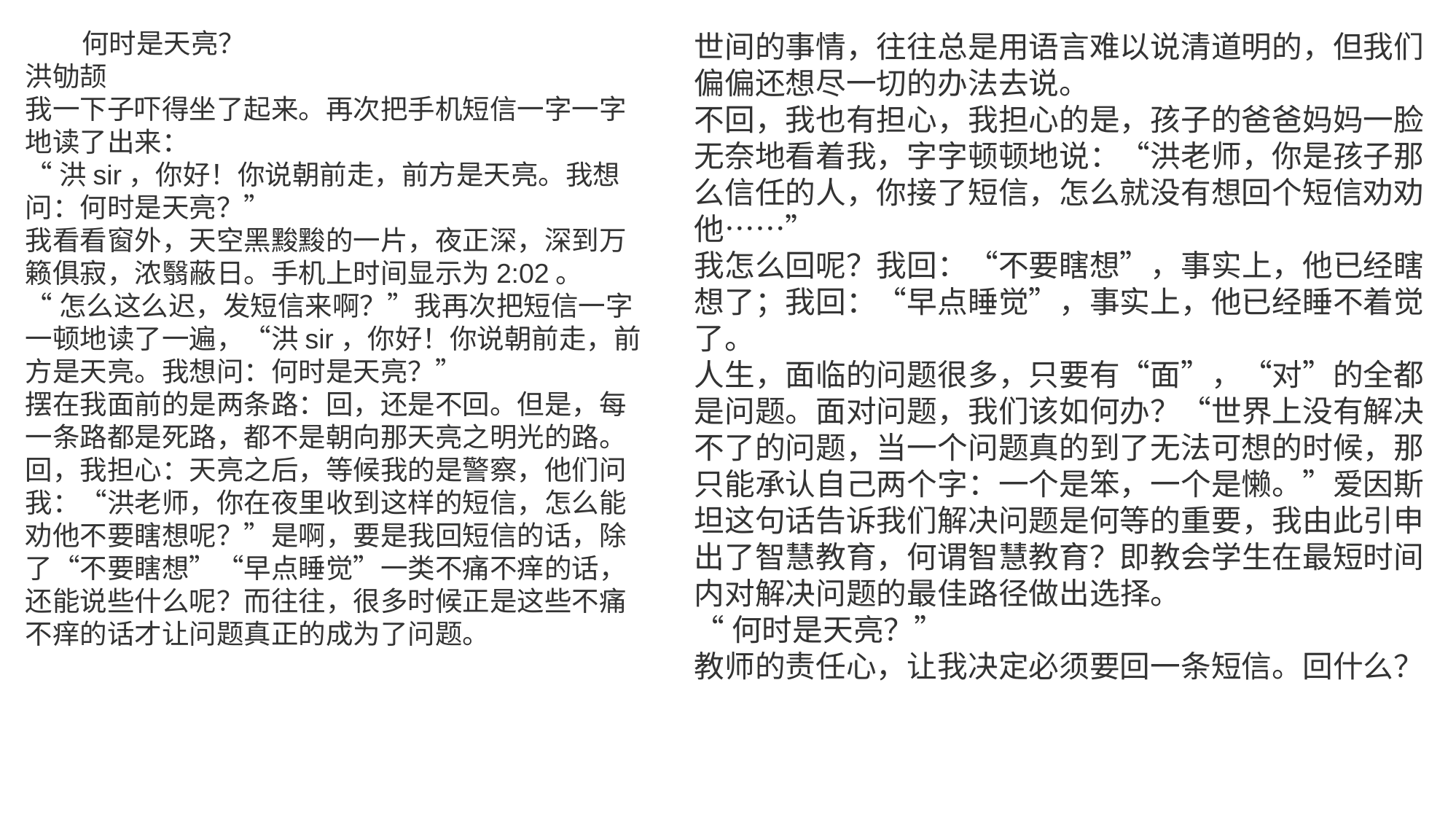

何时是天亮？
洪劬颉
我一下子吓得坐了起来。再次把手机短信一字一字地读了出来：
“洪sir，你好！你说朝前走，前方是天亮。我想问：何时是天亮？”
我看看窗外，天空黑黢黢的一片，夜正深，深到万籁俱寂，浓翳蔽日。手机上时间显示为2:02。
“怎么这么迟，发短信来啊？”我再次把短信一字一顿地读了一遍，“洪sir，你好！你说朝前走，前方是天亮。我想问：何时是天亮？”
摆在我面前的是两条路：回，还是不回。但是，每一条路都是死路，都不是朝向那天亮之明光的路。
回，我担心：天亮之后，等候我的是警察，他们问我：“洪老师，你在夜里收到这样的短信，怎么能劝他不要瞎想呢？”是啊，要是我回短信的话，除了“不要瞎想”“早点睡觉”一类不痛不痒的话，还能说些什么呢？而往往，很多时候正是这些不痛不痒的话才让问题真正的成为了问题。
世间的事情，往往总是用语言难以说清道明的，但我们偏偏还想尽一切的办法去说。
不回，我也有担心，我担心的是，孩子的爸爸妈妈一脸无奈地看着我，字字顿顿地说：“洪老师，你是孩子那么信任的人，你接了短信，怎么就没有想回个短信劝劝他……”
我怎么回呢？我回：“不要瞎想”，事实上，他已经瞎想了；我回：“早点睡觉”，事实上，他已经睡不着觉了。
人生，面临的问题很多，只要有“面”，“对”的全都是问题。面对问题，我们该如何办？“世界上没有解决不了的问题，当一个问题真的到了无法可想的时候，那只能承认自己两个字：一个是笨，一个是懒。”爱因斯坦这句话告诉我们解决问题是何等的重要，我由此引申出了智慧教育，何谓智慧教育？即教会学生在最短时间内对解决问题的最佳路径做出选择。
“何时是天亮？”
教师的责任心，让我决定必须要回一条短信。回什么？